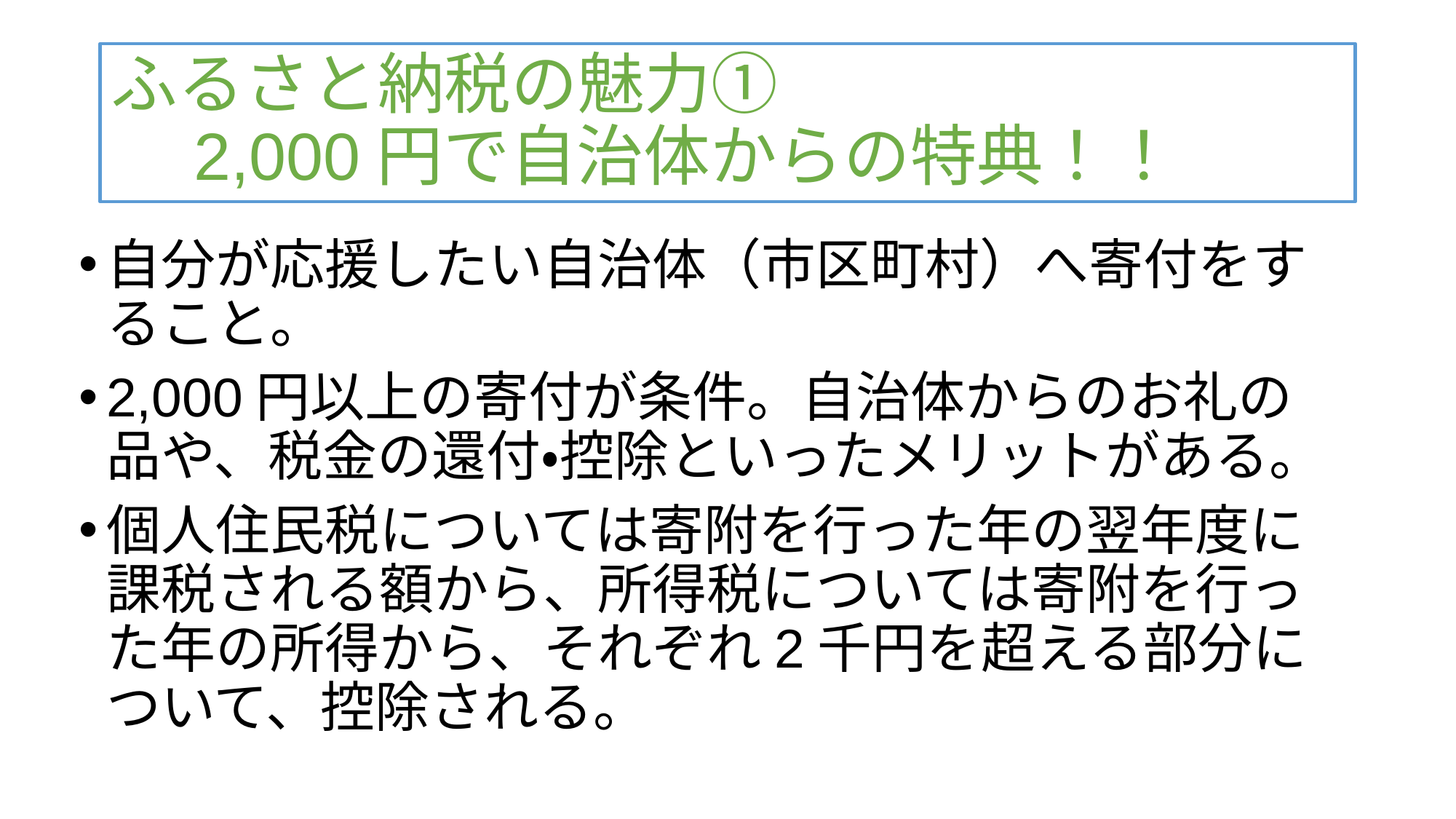

# ふるさと納税の魅力① 　2,000円で自治体からの特典！！
自分が応援したい自治体（市区町村）へ寄付をすること。
2,000円以上の寄付が条件。自治体からのお礼の品や、税金の還付・控除といったメリットがある。
個人住民税については寄附を行った年の翌年度に課税される額から、所得税については寄附を行った年の所得から、それぞれ2千円を超える部分について、控除される。